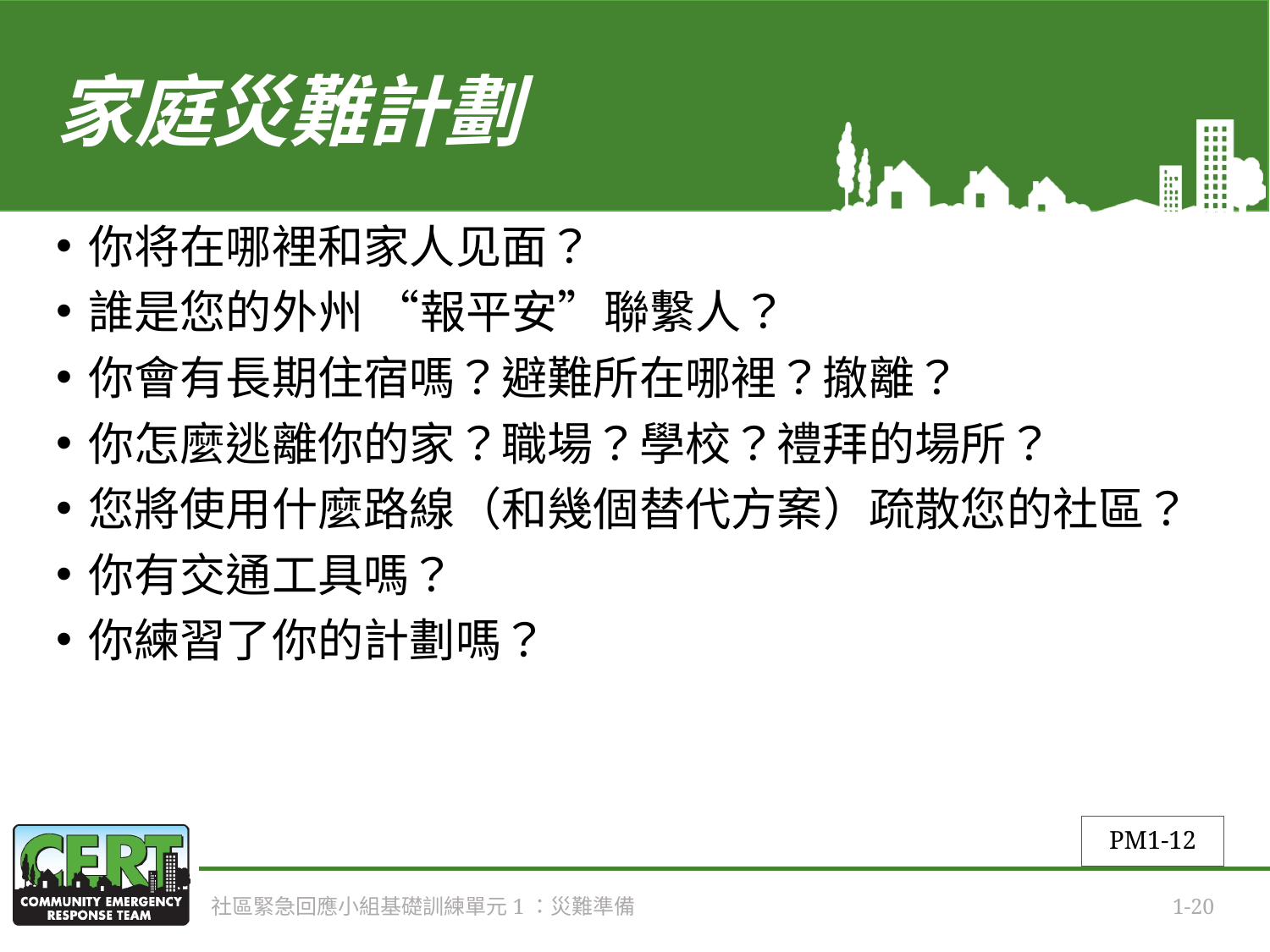

# 家庭災難計劃
你将在哪裡和家人见面？
誰是您的外州 “報平安”聯繫人？
你會有長期住宿嗎？避難所在哪裡？撤離？
你怎麼逃離你的家？職場？學校？禮拜的場所？
您將使用什麼路線（和幾個替代方案）疏散您的社區？
你有交通工具嗎？
你練習了你的計劃嗎？

PM1-12
社區緊急回應小組基礎訓練單元1：災難準備
1-20